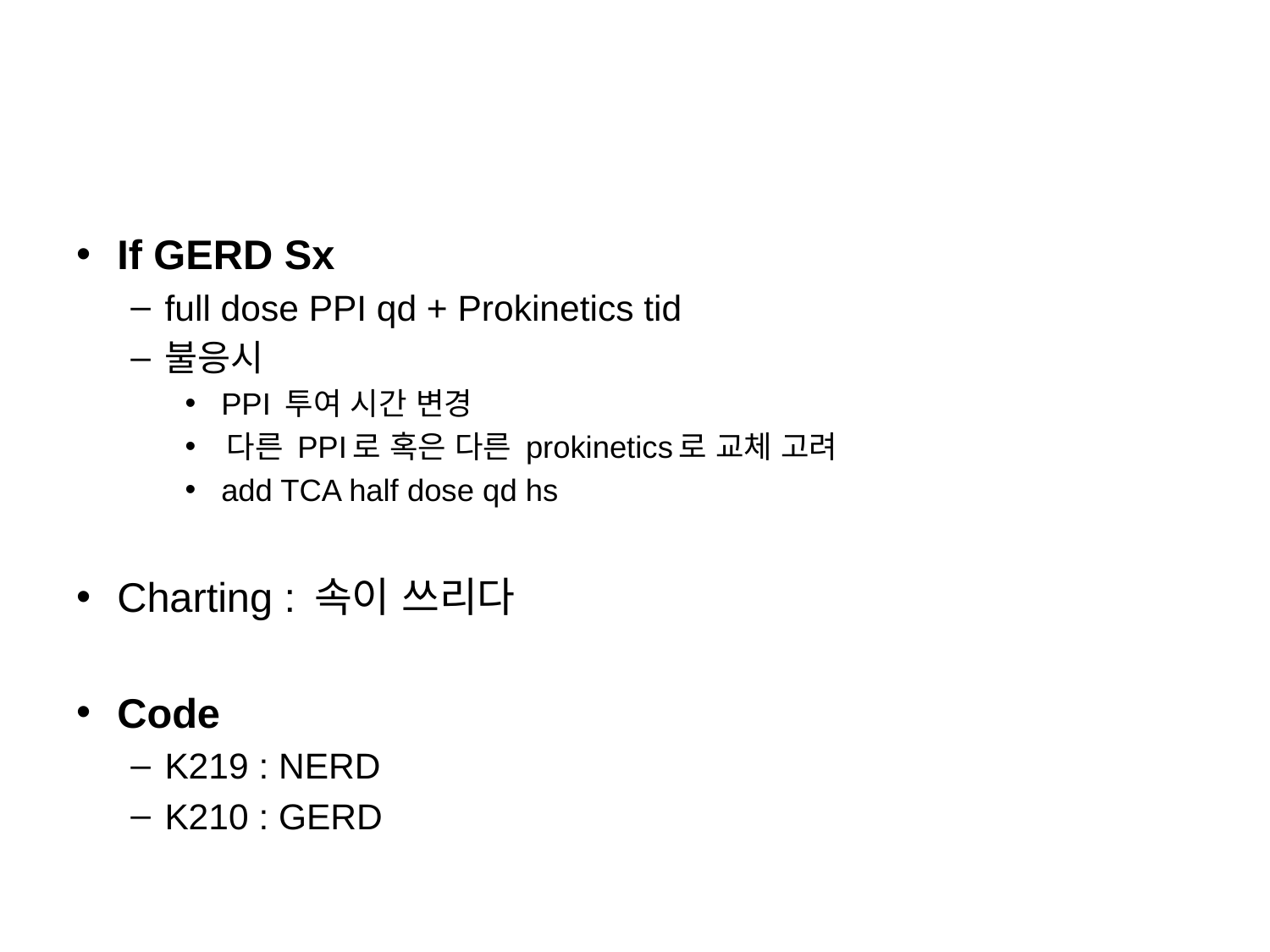

#
If GERD Sx
full dose PPI qd + Prokinetics tid
불응시
 PPI 투여 시간 변경
 다른 PPI로 혹은 다른 prokinetics로 교체 고려
 add TCA half dose qd hs

Charting : 속이 쓰리다

Code
K219 : NERD
K210 : GERD